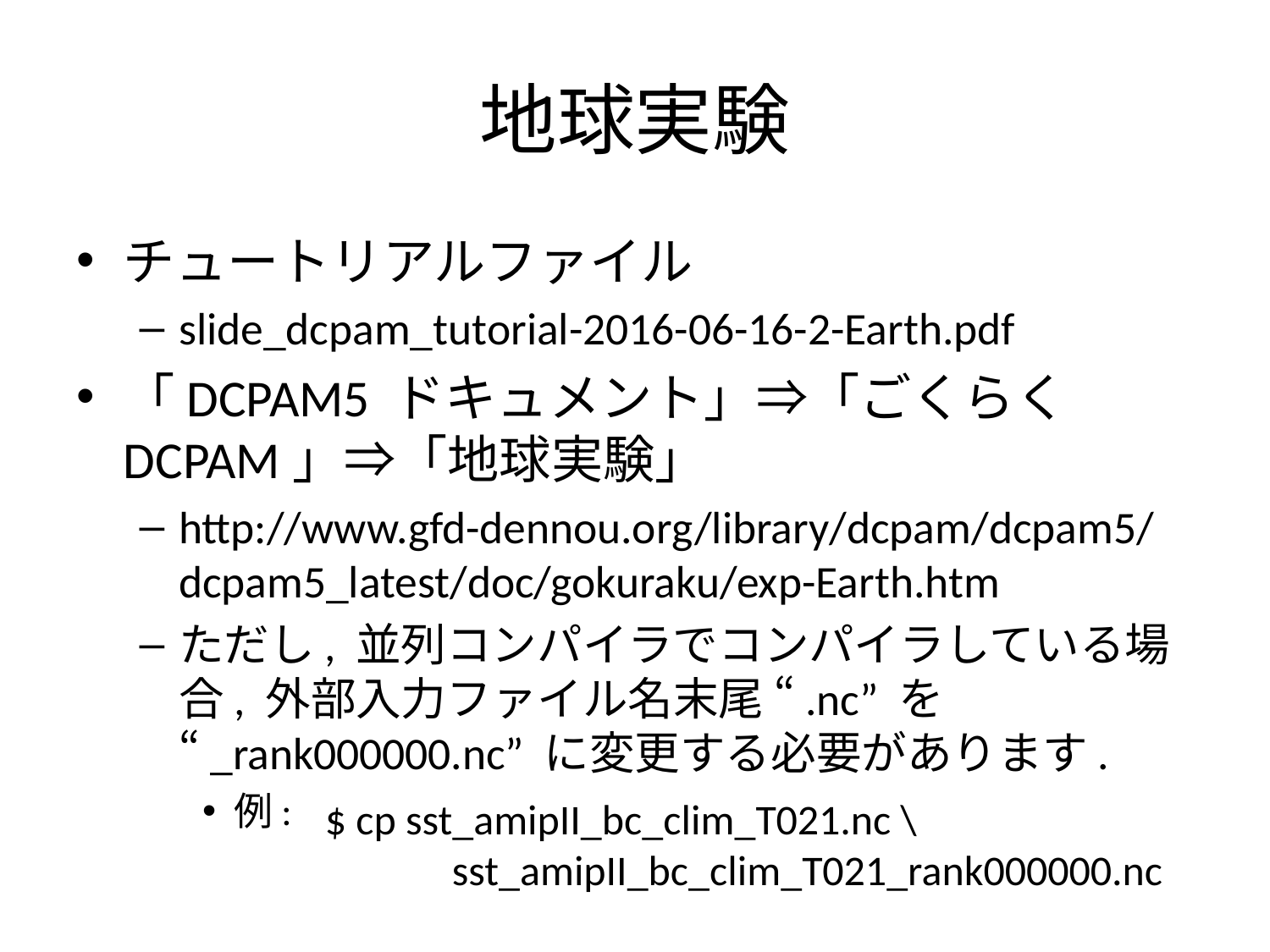

# 地球実験
チュートリアルファイル
slide_dcpam_tutorial-2016-06-16-2-Earth.pdf
「DCPAM5 ドキュメント」⇒「ごくらく DCPAM」⇒「地球実験」
http://www.gfd-dennou.org/library/dcpam/dcpam5/dcpam5_latest/doc/gokuraku/exp-Earth.htm
ただし, 並列コンパイラでコンパイラしている場合, 外部入力ファイル名末尾 “.nc” を “_rank000000.nc” に変更する必要があります.
例:

$ cp sst_amipII_bc_clim_T021.nc \
	sst_amipII_bc_clim_T021_rank000000.nc